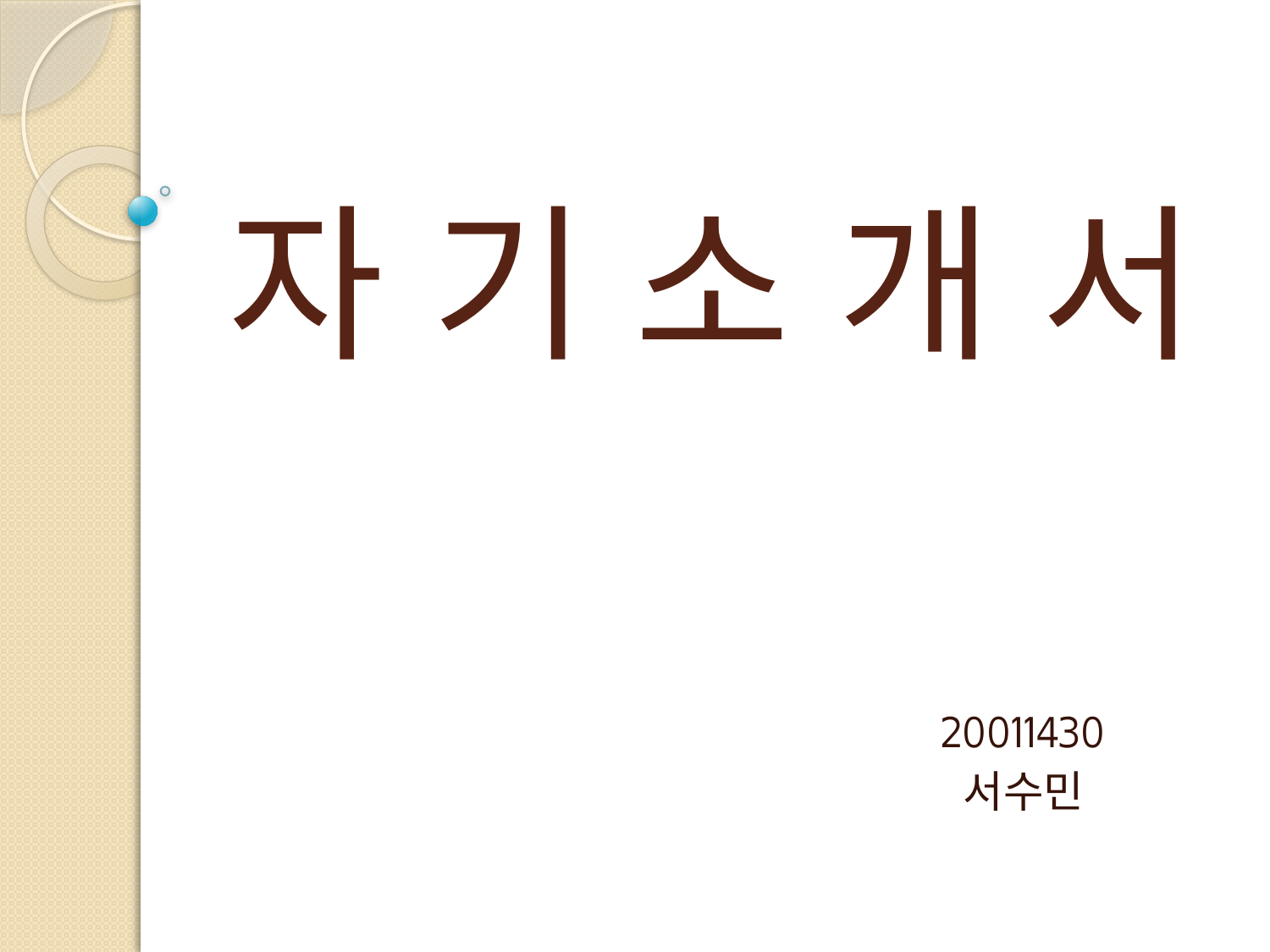

# 자 기 소 개 서
20011430
서수민